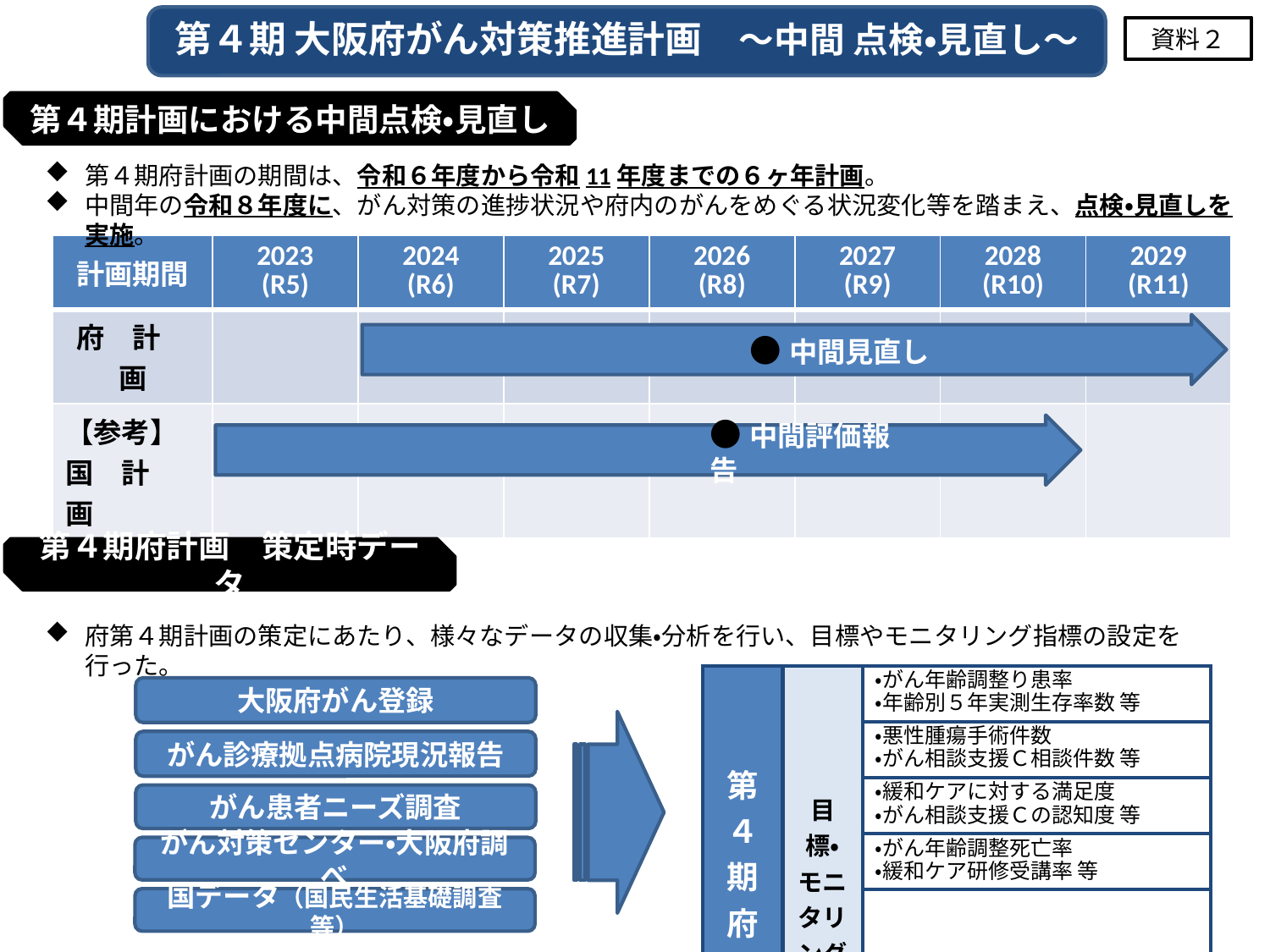

第４期 大阪府がん対策推進計画　～中間 点検・見直し～
資料２
第４期計画における中間点検・見直し
第４期府計画の期間は、令和６年度から令和11年度までの６ヶ年計画。
中間年の令和８年度に、がん対策の進捗状況や府内のがんをめぐる状況変化等を踏まえ、点検・見直しを実施。
| 計画期間 | 2023 (R5) | 2024 (R6) | 2025 (R7) | 2026 (R8) | 2027 (R9) | 2028 (R10) | 2029 (R11) |
| --- | --- | --- | --- | --- | --- | --- | --- |
| 府　計　画 |  |  |  |  |  |  |  |
| 【参考】 国　計　画 |  |  |  |  |  |  |  |

●中間見直し

●中間評価報告
第４期府計画　策定時データ
府第４期計画の策定にあたり、様々なデータの収集・分析を行い、目標やモニタリング指標の設定を行った。
| 第４期 府計画 | 目標・モニタリング指標 | ・がん年齢調整り患率 ・年齢別５年実測生存率数 等 |
| --- | --- | --- |
|  |  | ・悪性腫瘍手術件数 ・がん相談支援Ｃ相談件数 等 |
|  |  | ・緩和ケアに対する満足度 ・がん相談支援Ｃの認知度 等 |
|  |  | ・がん年齢調整死亡率 ・緩和ケア研修受講率 等 |
|  |  | ・成人の喫煙率 ・がん検診受診率　等 |
大阪府がん登録
がん診療拠点病院現況報告
がん患者ニーズ調査
がん対策センター・大阪府調べ
国データ（国民生活基礎調査等）